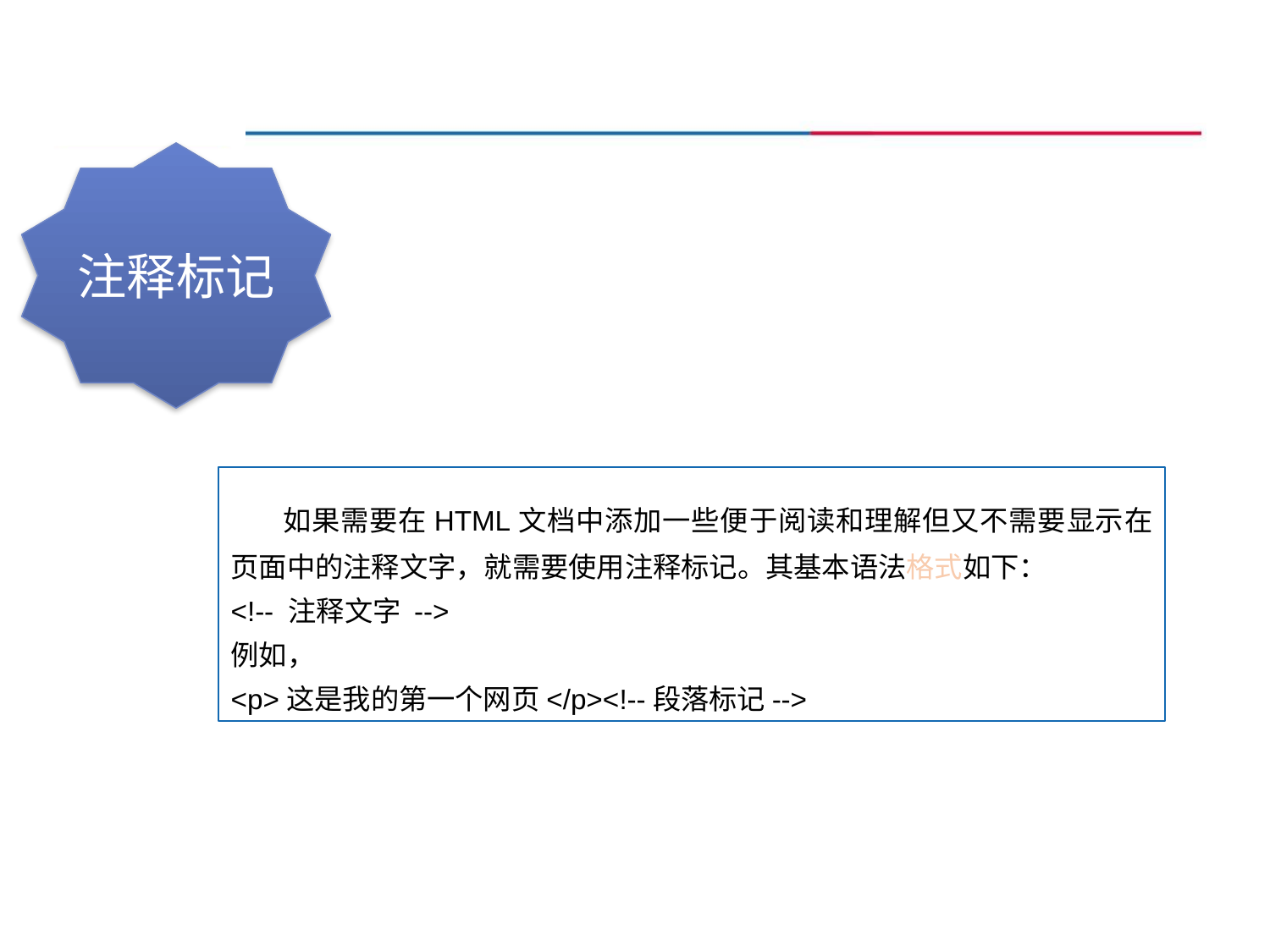

注释标记
    如果需要在HTML文档中添加一些便于阅读和理解但又不需要显示在页面中的注释文字，就需要使用注释标记。其基本语法格式如下：
<!-- 注释文字 -->
例如，
<p>这是我的第一个网页</p><!--段落标记-->